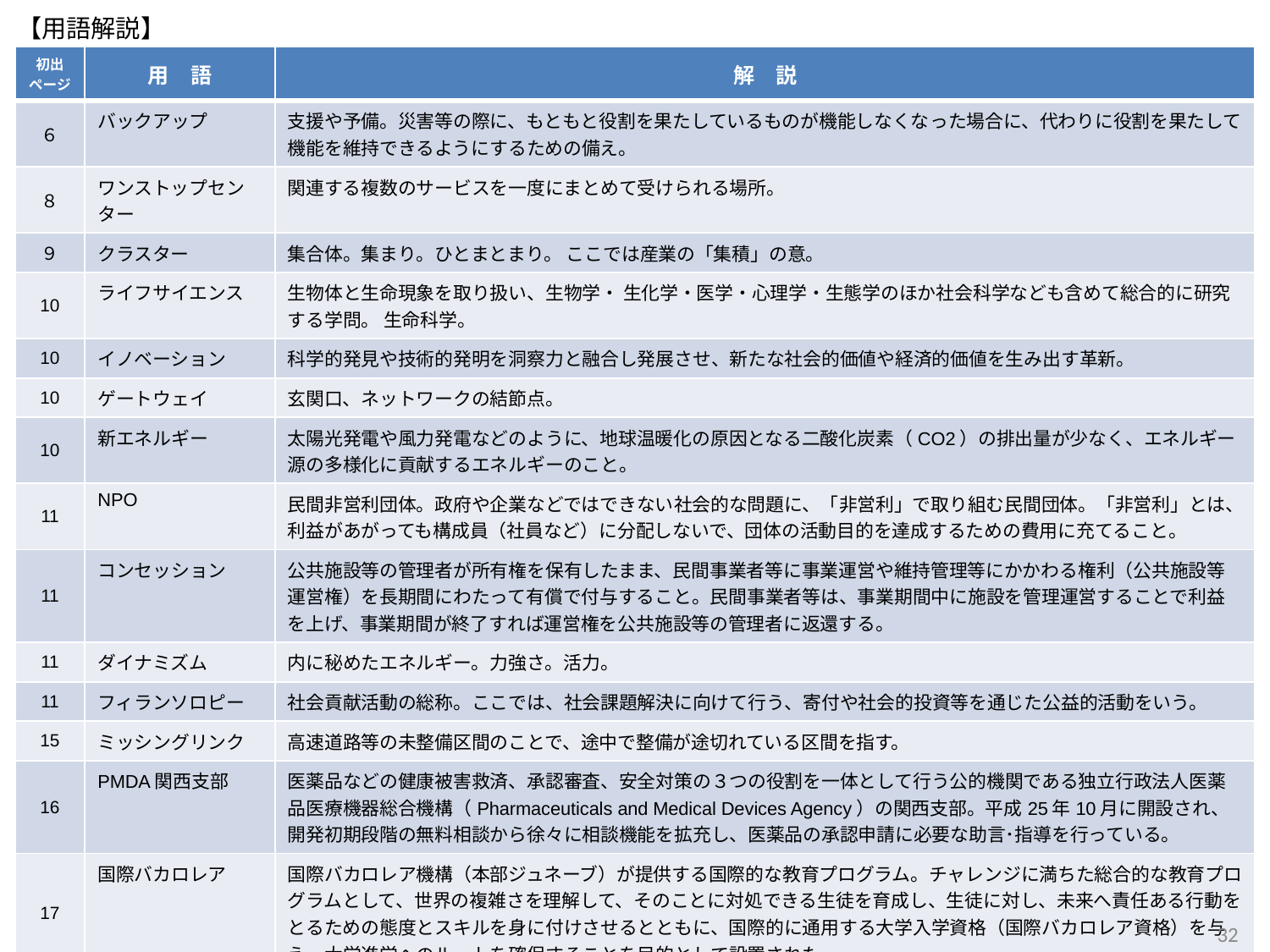

【用語解説】
| 初出 ページ | 用　語 | 解　説 |
| --- | --- | --- |
| ６ | バックアップ | 支援や予備。災害等の際に、もともと役割を果たしているものが機能しなくなった場合に、代わりに役割を果たして機能を維持できるようにするための備え。 |
| ８ | ワンストップセンター | 関連する複数のサービスを一度にまとめて受けられる場所。 |
| ９ | クラスター | 集合体。集まり。ひとまとまり。 ここでは産業の「集積」の意。 |
| 10 | ライフサイエンス | 生物体と生命現象を取り扱い、生物学・ 生化学・医学・心理学・生態学のほか社会科学なども含めて総合的に研究する学問。 生命科学。 |
| 10 | イノベーション | 科学的発見や技術的発明を洞察力と融合し発展させ、新たな社会的価値や経済的価値を生み出す革新。 |
| 10 | ゲートウェイ | 玄関口、ネットワークの結節点。 |
| 10 | 新エネルギー | 太陽光発電や風力発電などのように、地球温暖化の原因となる二酸化炭素（CO2）の排出量が少なく、エネルギー源の多様化に貢献するエネルギーのこと。 |
| 11 | NPO | 民間非営利団体。政府や企業などではできない社会的な問題に、「非営利」で取り組む民間団体。「非営利」とは、利益があがっても構成員（社員など）に分配しないで、団体の活動目的を達成するための費用に充てること。 |
| 11 | コンセッション | 公共施設等の管理者が所有権を保有したまま、民間事業者等に事業運営や維持管理等にかかわる権利（公共施設等運営権）を長期間にわたって有償で付与すること。民間事業者等は、事業期間中に施設を管理運営することで利益を上げ、事業期間が終了すれば運営権を公共施設等の管理者に返還する。 |
| 11 | ダイナミズム | 内に秘めたエネルギー。力強さ。活力。 |
| 11 | フィランソロピー | 社会貢献活動の総称。ここでは、社会課題解決に向けて行う、寄付や社会的投資等を通じた公益的活動をいう。 |
| 15 | ミッシングリンク | 高速道路等の未整備区間のことで、途中で整備が途切れている区間を指す。 |
| 16 | PMDA関西支部 | 医薬品などの健康被害救済、承認審査、安全対策の３つの役割を⼀体として⾏う公的機関である独立行政法人医薬品医療機器総合機構（Pharmaceuticals and Medical Devices Agency）の関西支部。平成25年10月に開設され、開発初期段階の無料相談から徐々に相談機能を拡充し、医薬品の承認申請に必要な助言･指導を行っている。 |
| 17 | 国際バカロレア | 国際バカロレア機構（本部ジュネーブ）が提供する国際的な教育プログラム。チャレンジに満ちた総合的な教育プログラムとして、世界の複雑さを理解して、そのことに対処できる生徒を育成し、生徒に対し、未来へ責任ある行動をとるための態度とスキルを身に付けさせるとともに、国際的に通用する大学入学資格（国際バカロレア資格）を与え、大学進学へのルートを確保することを目的として設置された。 |
| 17 | プロモーション | 宣伝活動全般。 |
32